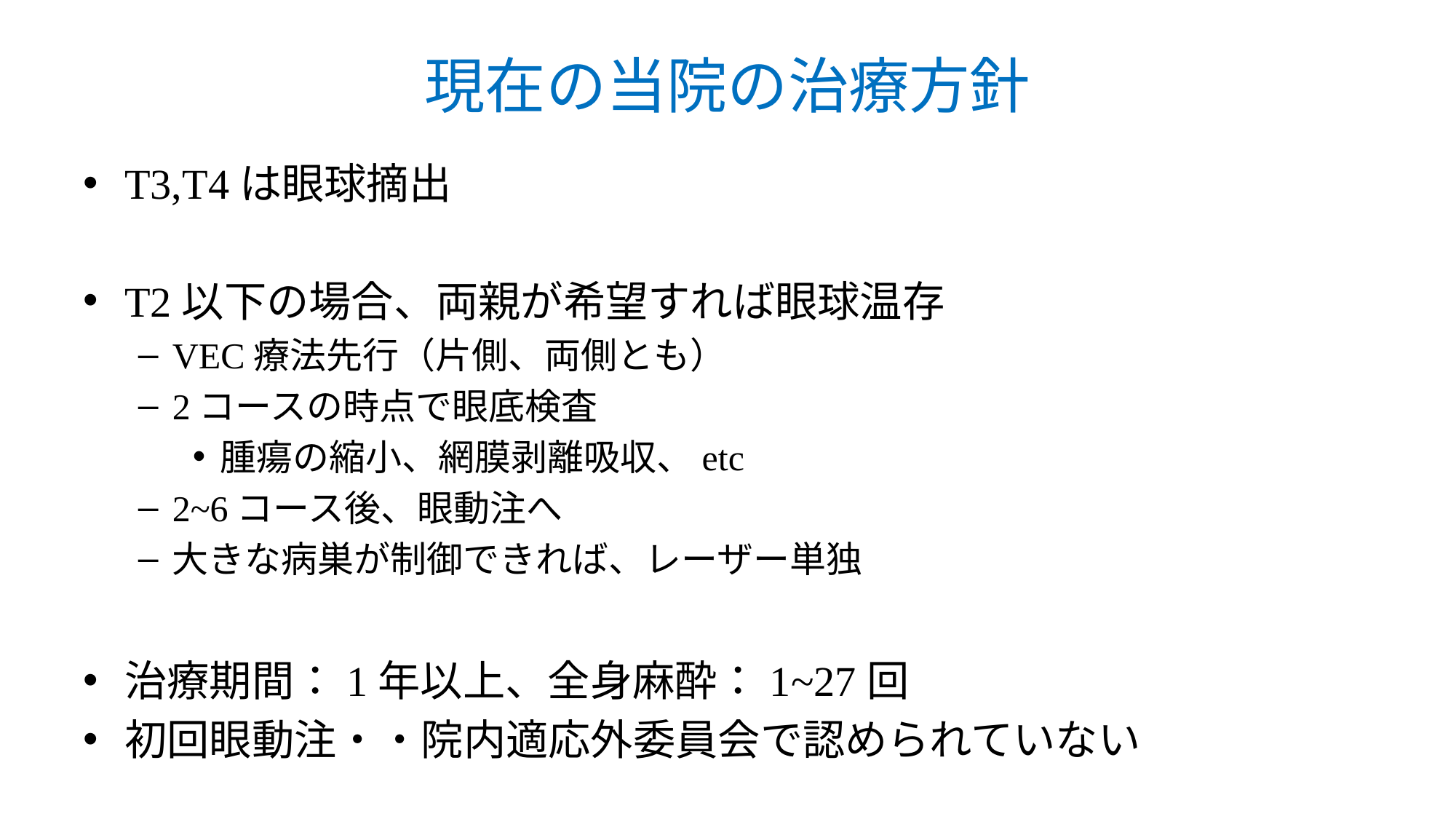

# 現在の当院の治療方針
T3,T4は眼球摘出

T2以下の場合、両親が希望すれば眼球温存
VEC療法先行（片側、両側とも）
2コースの時点で眼底検査
腫瘍の縮小、網膜剥離吸収、etc
2~6コース後、眼動注へ
大きな病巣が制御できれば、レーザー単独

治療期間：1年以上、全身麻酔：1~27回
初回眼動注・・院内適応外委員会で認められていない